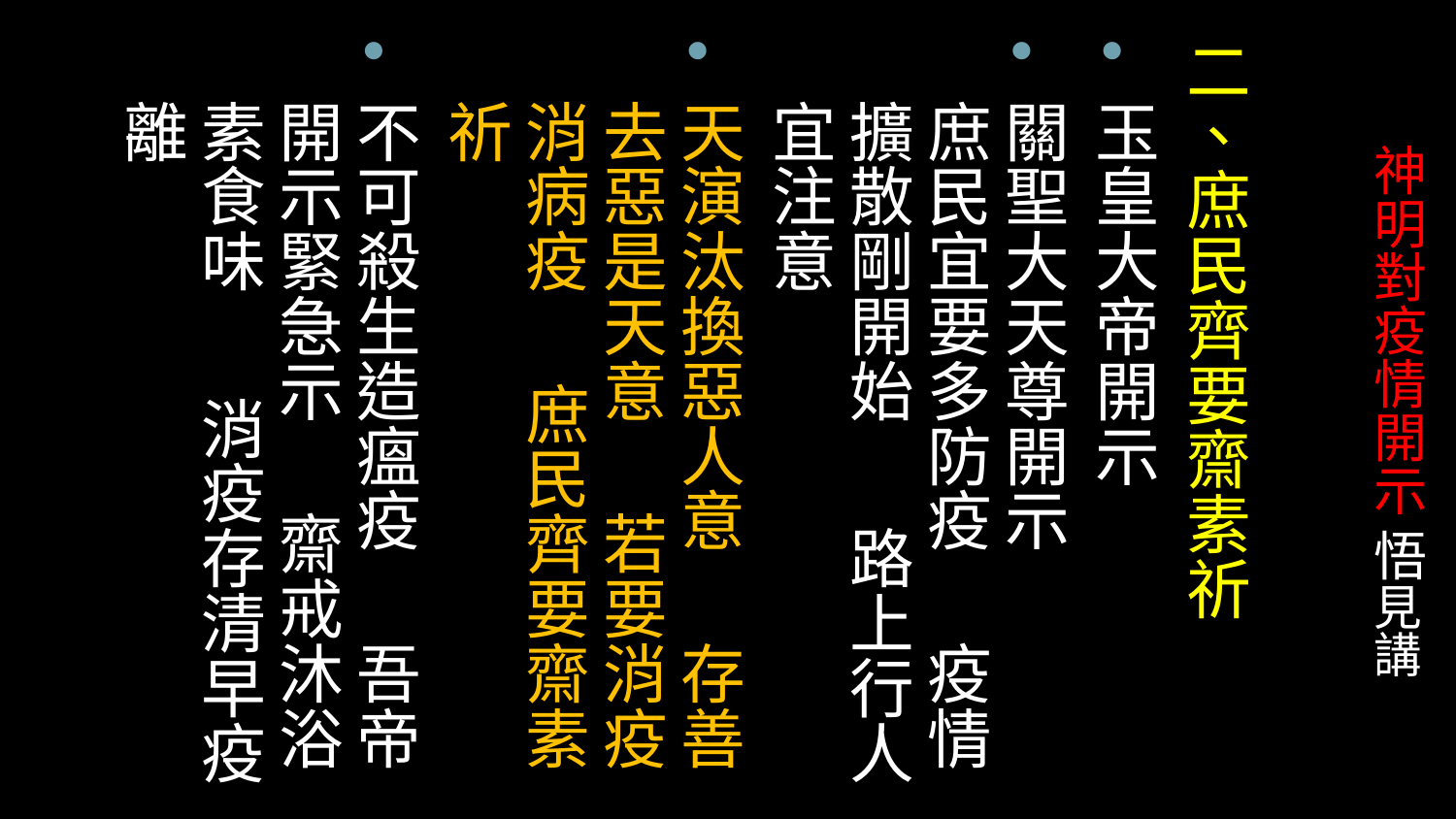

二、庶民齊要齋素祈
玉皇大帝開示
關聖大天尊開示             庶民宜要多防疫      疫情擴散剛開始       路上行人宜注意
天演汰換惡人意      存善去惡是天意      若要消疫消病疫      庶民齊要齋素祈
不可殺生造瘟疫      吾帝開示緊急示      齋戒沐浴素食味       消疫存清早疫離

# 神明對疫情開示 悟見講